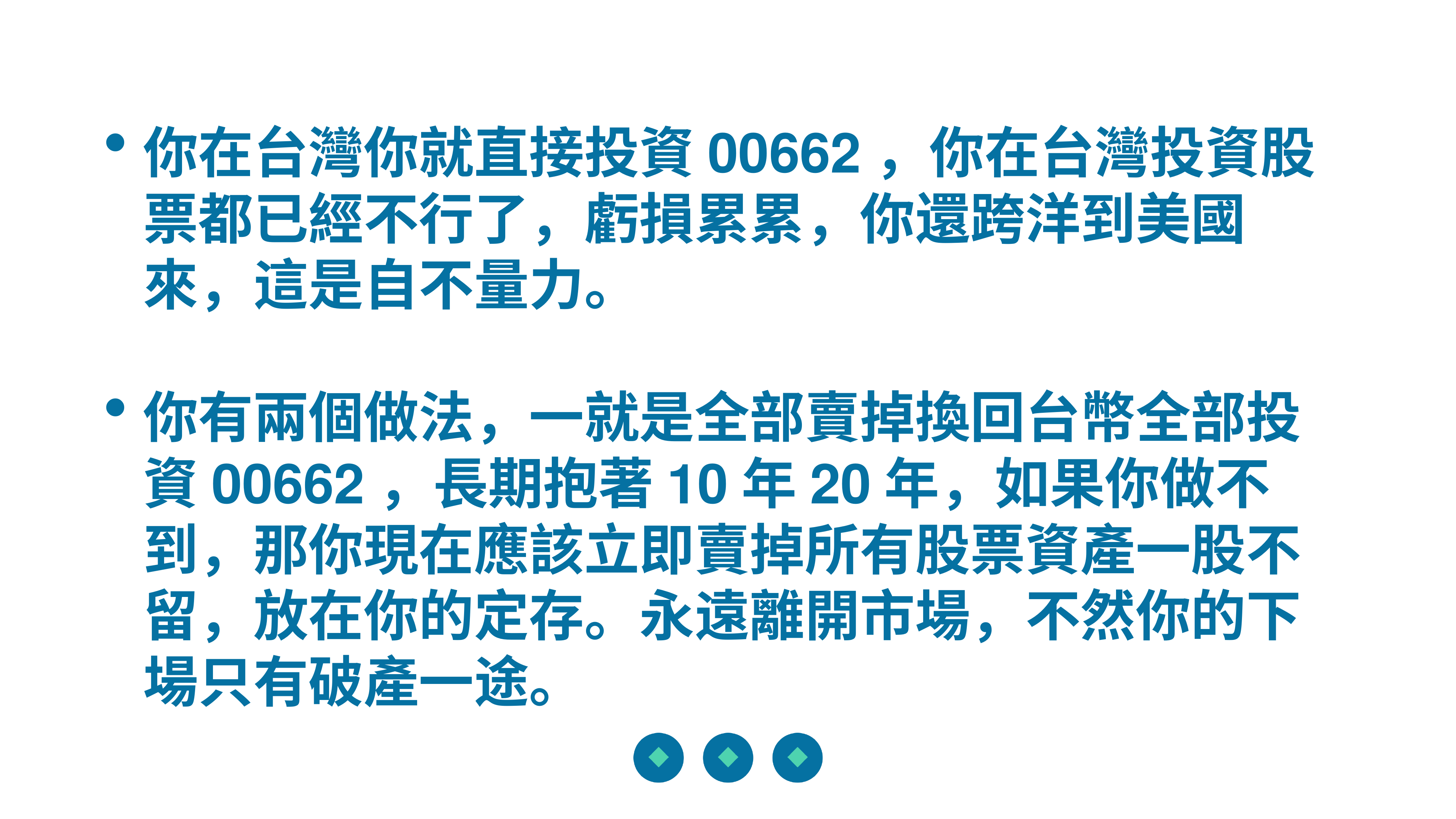

你在台灣你就直接投資00662，你在台灣投資股票都已經不行了，虧損累累，你還跨洋到美國來，這是自不量力。

你有兩個做法，一就是全部賣掉換回台幣全部投資00662，長期抱著10年20年，如果你做不到，那你現在應該立即賣掉所有股票資產一股不留，放在你的定存。永遠離開市場，不然你的下場只有破產一途。